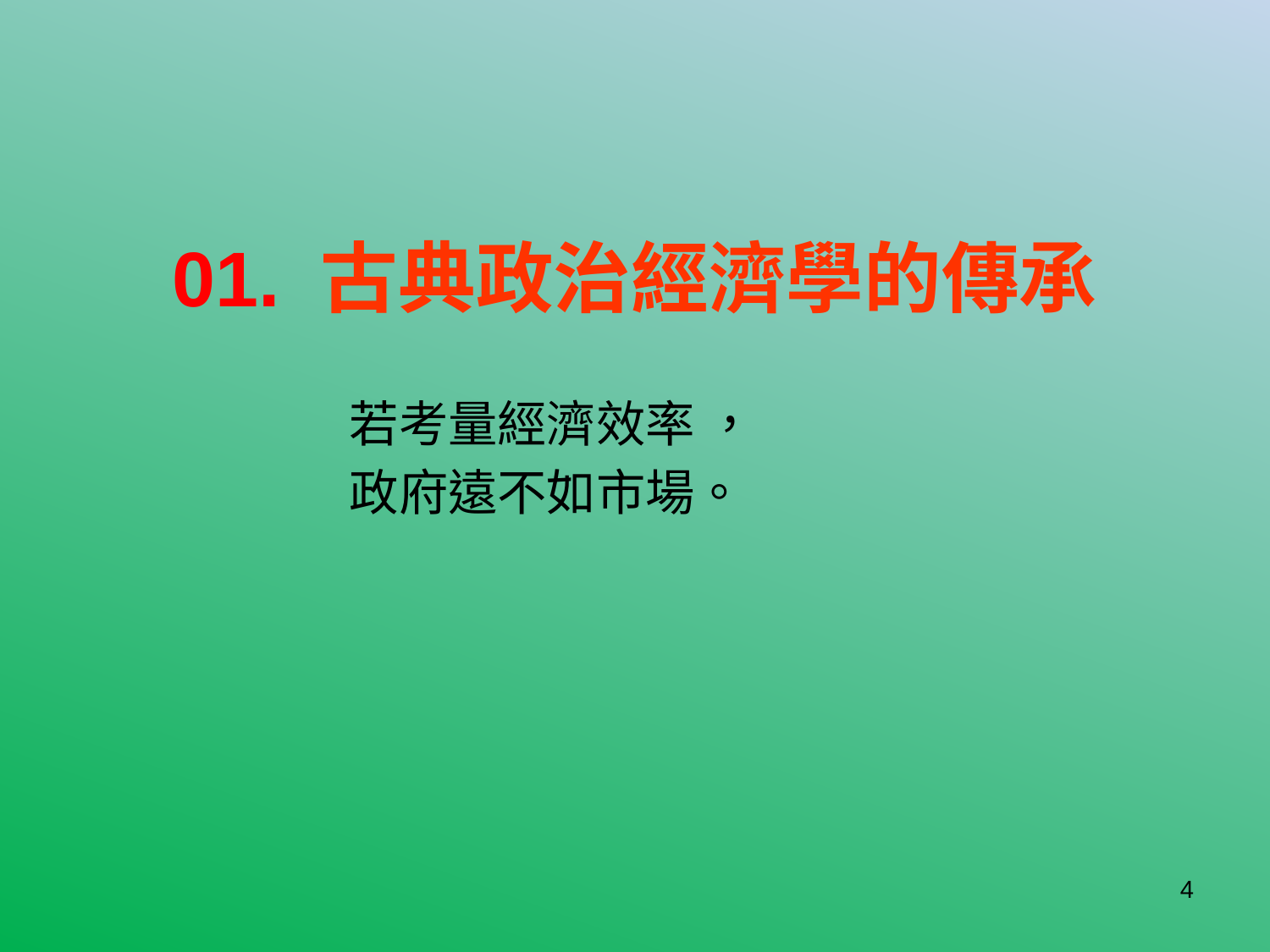

# 01. 古典政治經濟學的傳承
若考量經濟效率 ，
政府遠不如市場。
4